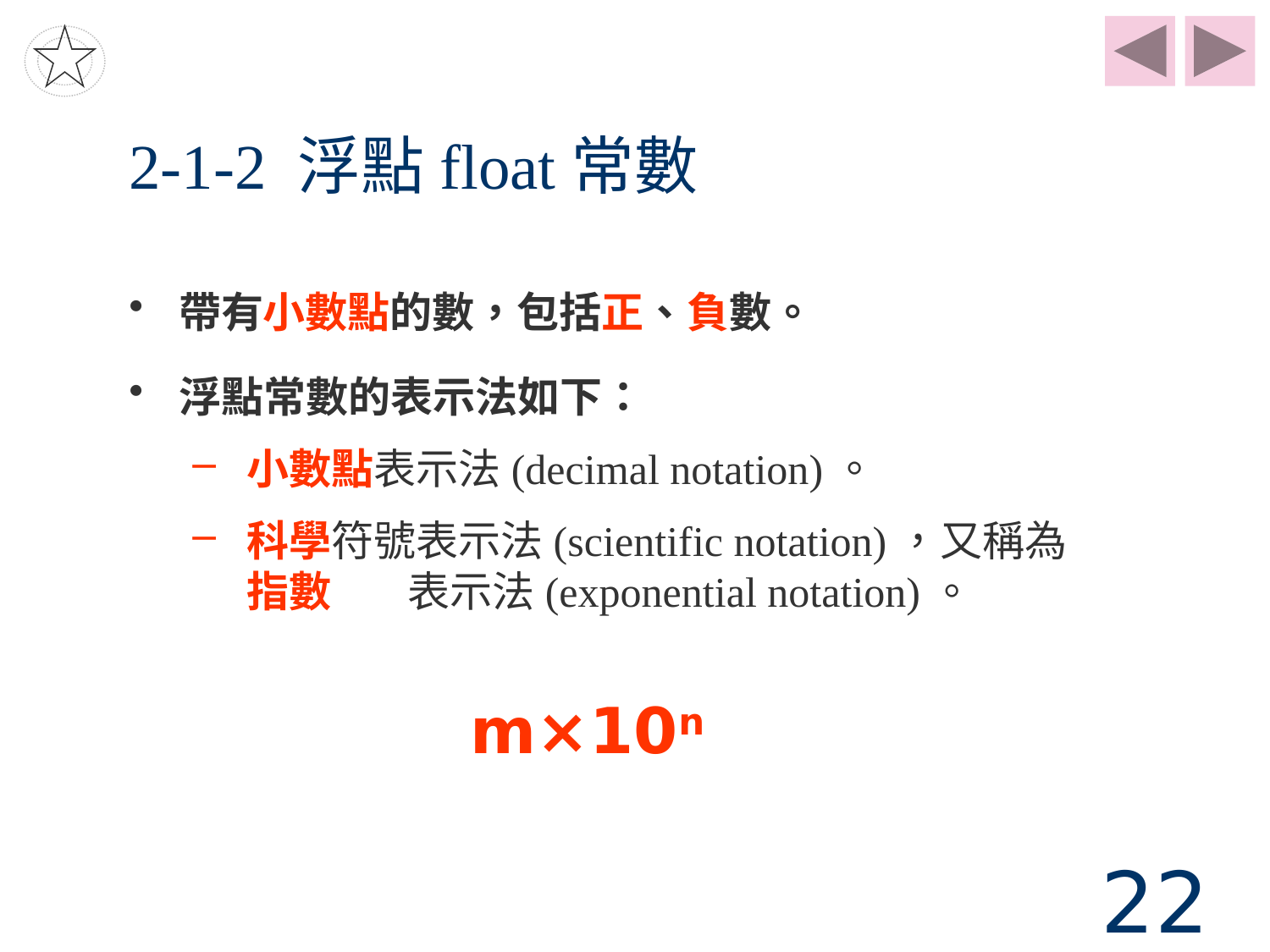

# 2-1-2 浮點float常數
 帶有小數點的數，包括正、負數。
 浮點常數的表示法如下：
小數點表示法(decimal notation)。
科學符號表示法(scientific notation)，又稱為
指數        表示法(exponential notation)。
m×10n
22